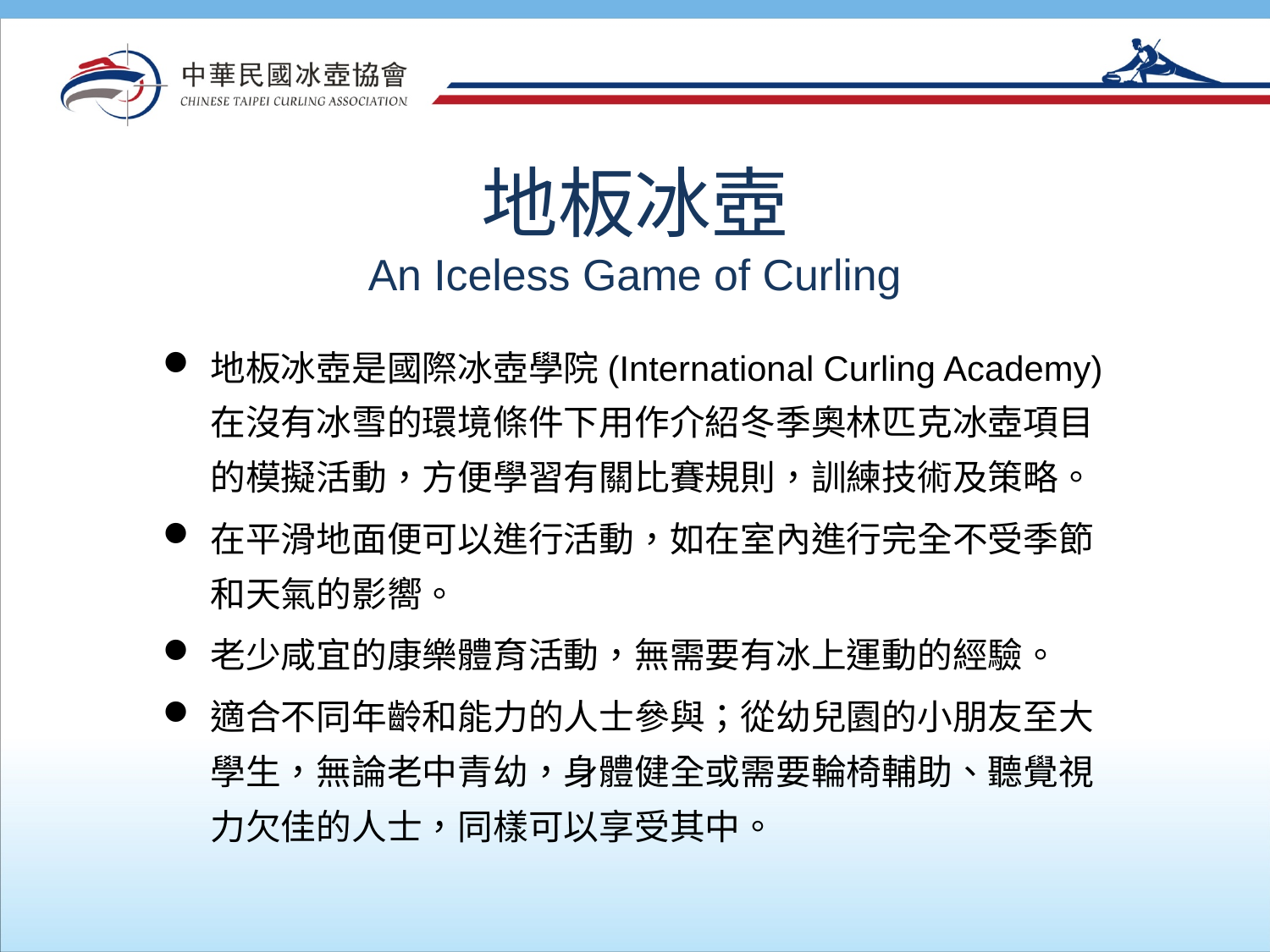

# 地板冰壺 An Iceless Game of Curling
地板冰壺是國際冰壺學院(International Curling Academy)在沒有冰雪的環境條件下用作介紹冬季奧林匹克冰壺項目的模擬活動，方便學習有關比賽規則，訓練技術及策略。
在平滑地面便可以進行活動，如在室內進行完全不受季節和天氣的影嚮。
老少咸宜的康樂體育活動，無需要有冰上運動的經驗。
適合不同年齡和能力的人士參與；從幼兒園的小朋友至大學生，無論老中青幼，身體健全或需要輪椅輔助、聽覺視力欠佳的人士，同樣可以享受其中。